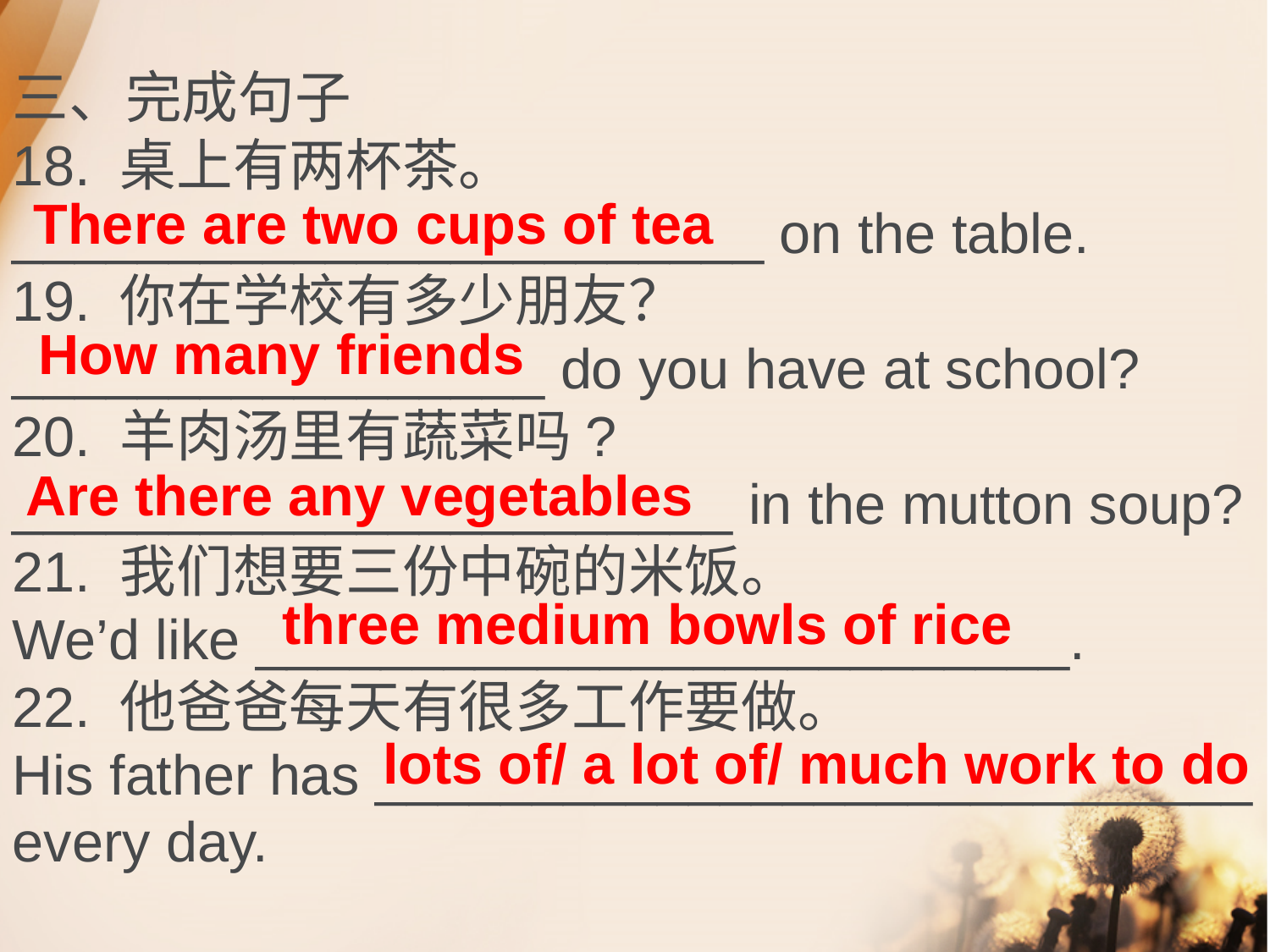

三、完成句子
18. 桌上有两杯茶。             ________________________ on the table.
19. 你在学校有多少朋友？       _________________ do you have at school?
20. 羊肉汤里有蔬菜吗?          _______________________ in the mutton soup?
21. 我们想要三份中碗的米饭。
We’d like __________________________.
22. 他爸爸每天有很多工作要做。
His father has ____________________________
every day.
There are two cups of tea
 How many friends
Are there any vegetables
 three medium bowls of rice
lots of/ a lot of/ much work to do